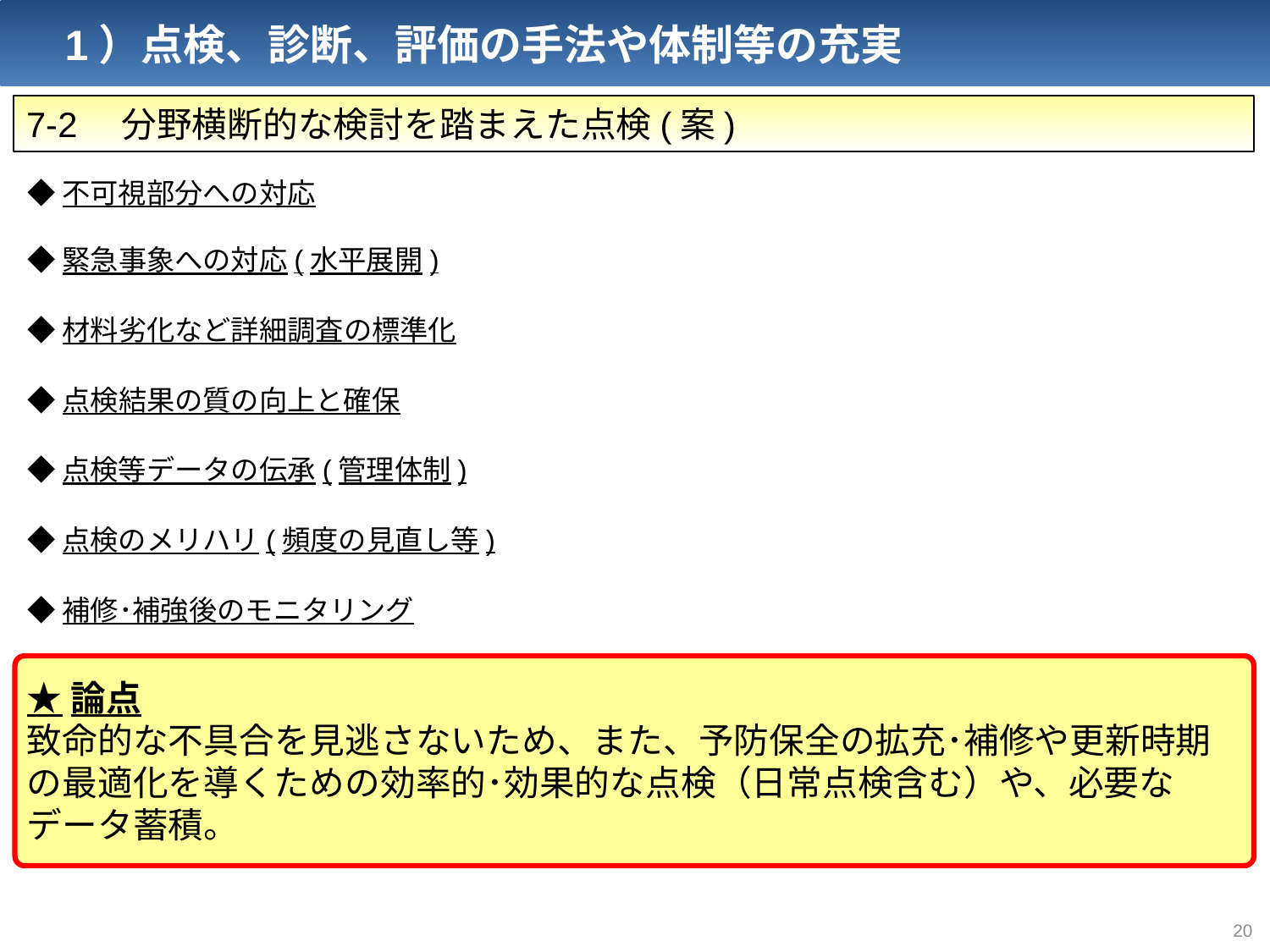

1）点検、診断、評価の手法や体制等の充実
7-2　分野横断的な検討を踏まえた点検(案)
◆不可視部分への対応
◆緊急事象への対応(水平展開)
◆材料劣化など詳細調査の標準化
◆点検結果の質の向上と確保
◆点検等データの伝承(管理体制)
◆点検のメリハリ(頻度の見直し等)
◆補修･補強後のモニタリング
★論点
致命的な不具合を見逃さないため、また、予防保全の拡充･補修や更新時期の最適化を導くための効率的･効果的な点検（日常点検含む）や、必要なデータ蓄積。
20